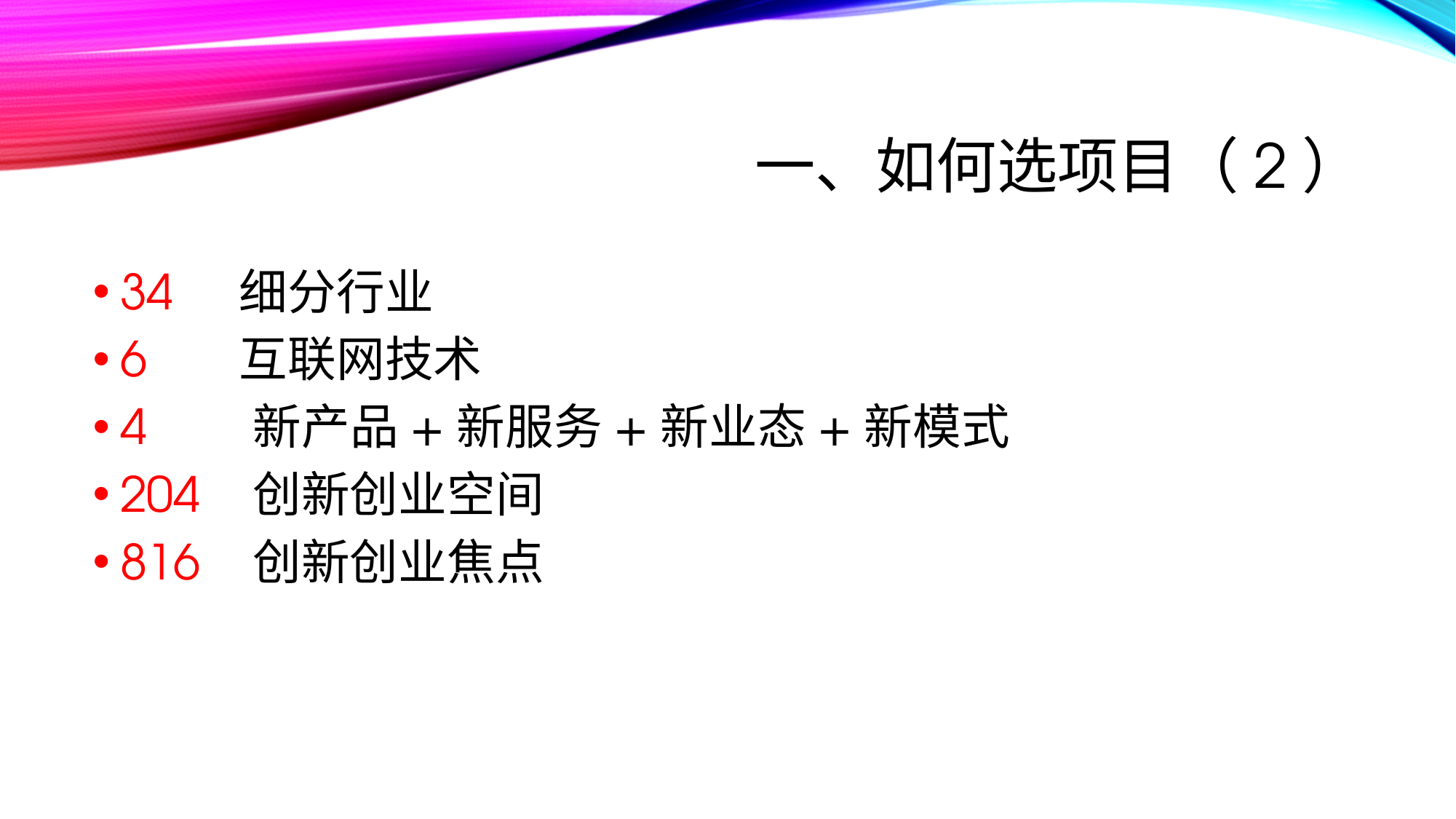

# 一、如何选项目（2）
34    细分行业
6      互联网技术
4       新产品+新服务+新业态+新模式
204   创新创业空间
816   创新创业焦点